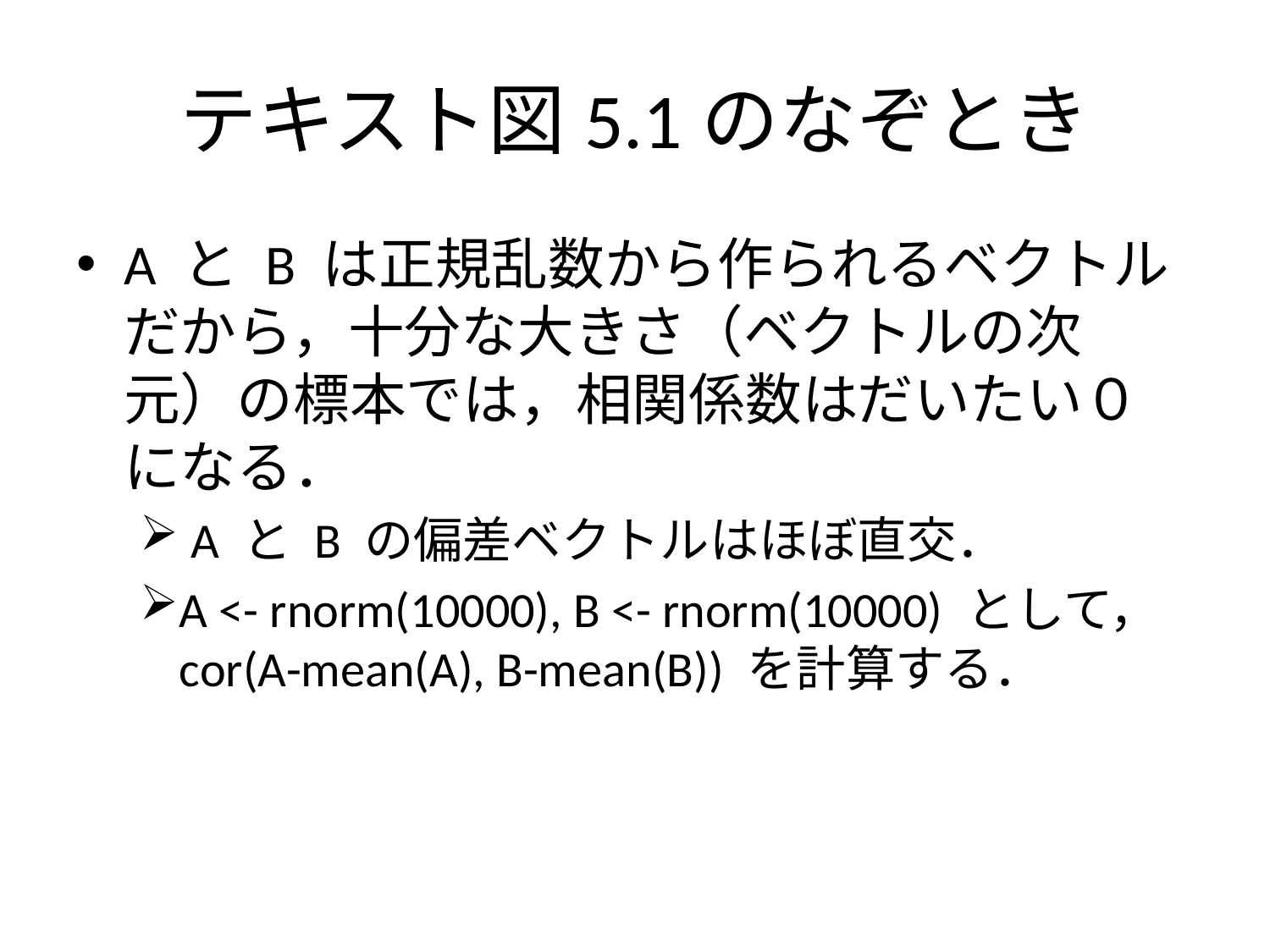

# テキスト図5.1のなぞとき
A と B は正規乱数から作られるベクトルだから，十分な大きさ（ベクトルの次元）の標本では，相関係数はだいたい０になる．
 A と B の偏差ベクトルはほぼ直交．
A <- rnorm(10000), B <- rnorm(10000) として，
cor(A-mean(A), B-mean(B)) を計算する．